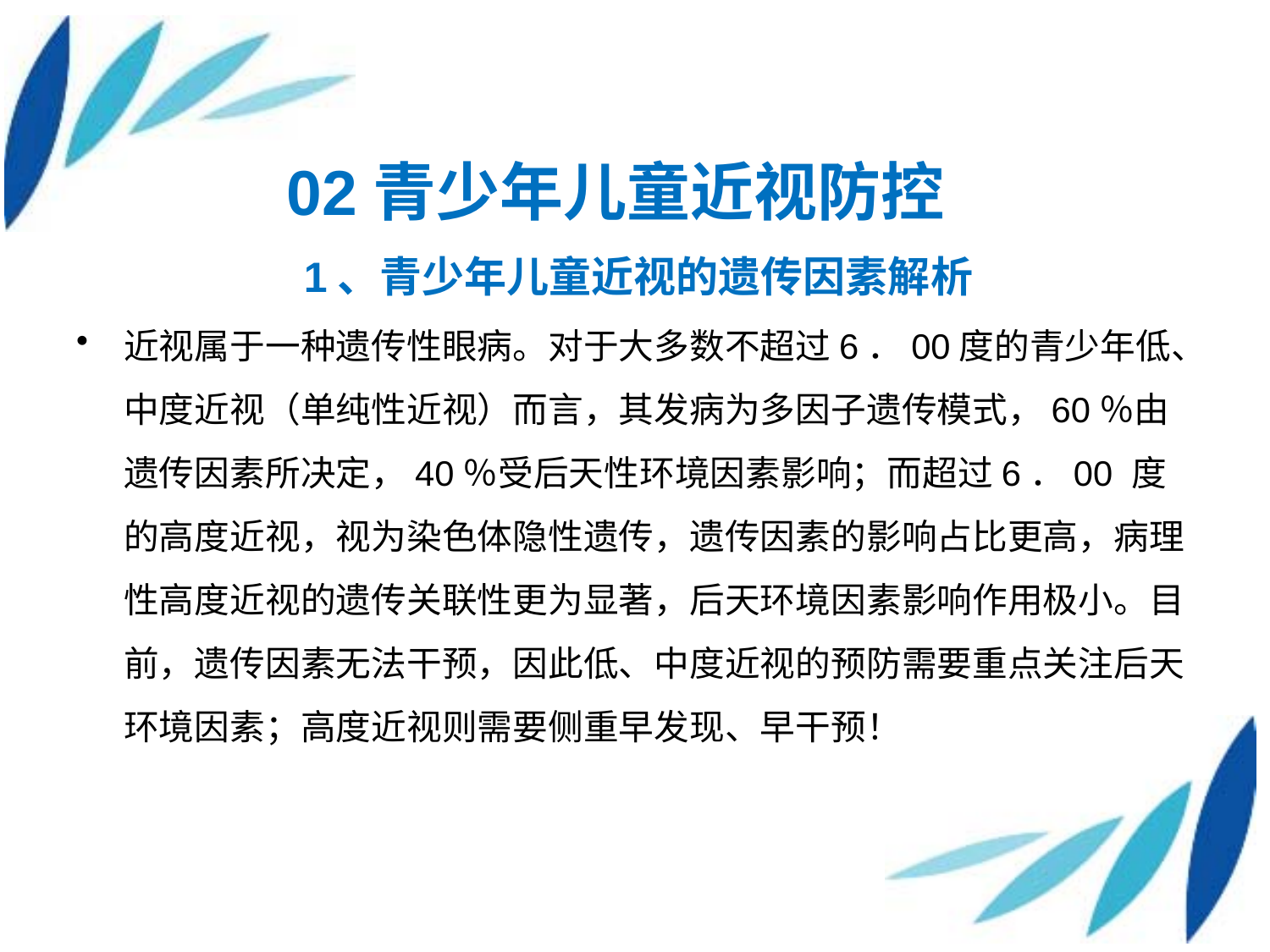

02青少年儿童近视防控
# 1、青少年儿童近视的遗传因素解析
近视属于一种遗传性眼病。对于大多数不超过6．00度的青少年低、中度近视（单纯性近视）而言，其发病为多因子遗传模式，60％由遗传因素所决定，40％受后天性环境因素影响；而超过6．00 度的高度近视，视为染色体隐性遗传，遗传因素的影响占比更高，病理性高度近视的遗传关联性更为显著，后天环境因素影响作用极小。目前，遗传因素无法干预，因此低、中度近视的预防需要重点关注后天环境因素；高度近视则需要侧重早发现、早干预！